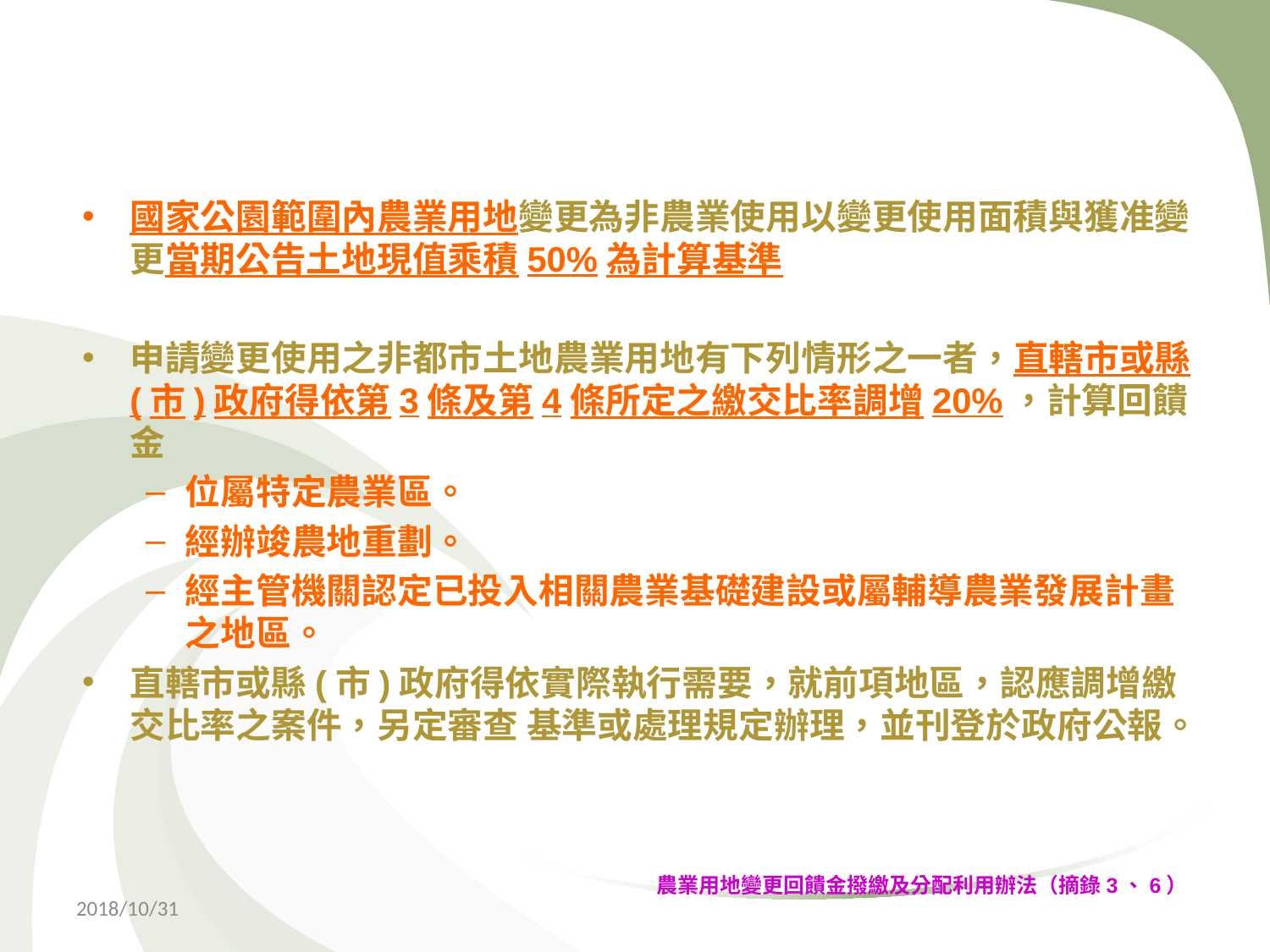

國家公園範圍內農業用地變更為非農業使用以變更使用面積與獲准變更當期公告土地現值乘積50%為計算基準

申請變更使用之非都市土地農業用地有下列情形之一者，直轄市或縣(市)政府得依第3條及第4條所定之繳交比率調增20%，計算回饋金
位屬特定農業區。
經辦竣農地重劃。
經主管機關認定已投入相關農業基礎建設或屬輔導農業發展計畫之地區。
直轄市或縣(市)政府得依實際執行需要，就前項地區，認應調增繳交比率之案件，另定審查 基準或處理規定辦理，並刊登於政府公報。
農業用地變更回饋金撥繳及分配利用辦法（摘錄3、6）
2018/10/31